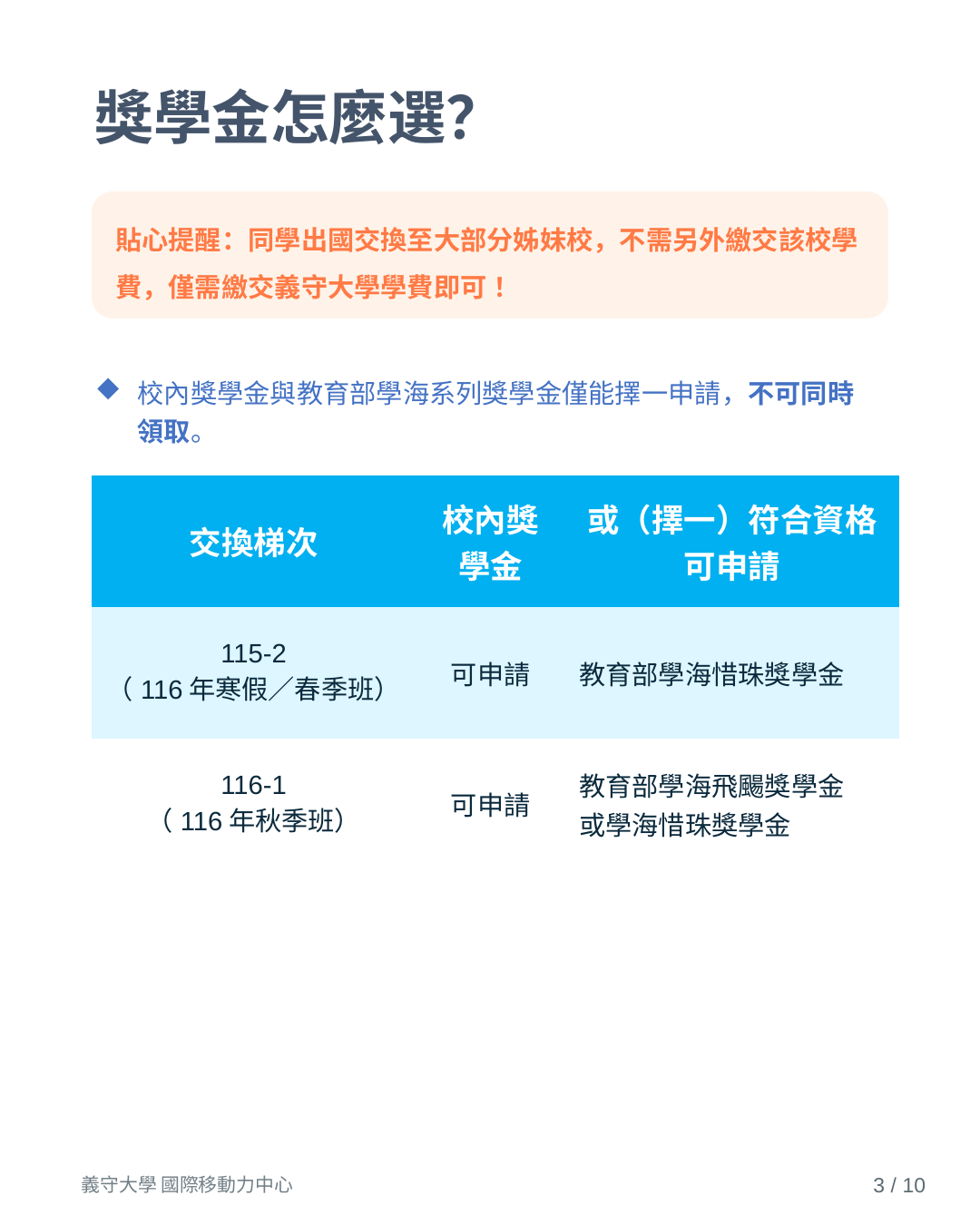

獎學金怎麼選？

貼心提醒：同學出國交換至大部分姊妹校，不需另外繳交該校學費，僅需繳交義守大學學費即可！
校內獎學金與教育部學海系列獎學金僅能擇一申請，不可同時領取。
| 交換梯次 | 校內獎學金 | 或（擇一）符合資格可申請 |
| --- | --- | --- |
| 115-2 （116年寒假／春季班） | 可申請 | 教育部學海惜珠獎學金 |
| 116-1 （116年秋季班） | 可申請 | 教育部學海飛颺獎學金 或學海惜珠獎學金 |
義守大學 國際移動力中心
3 / 10